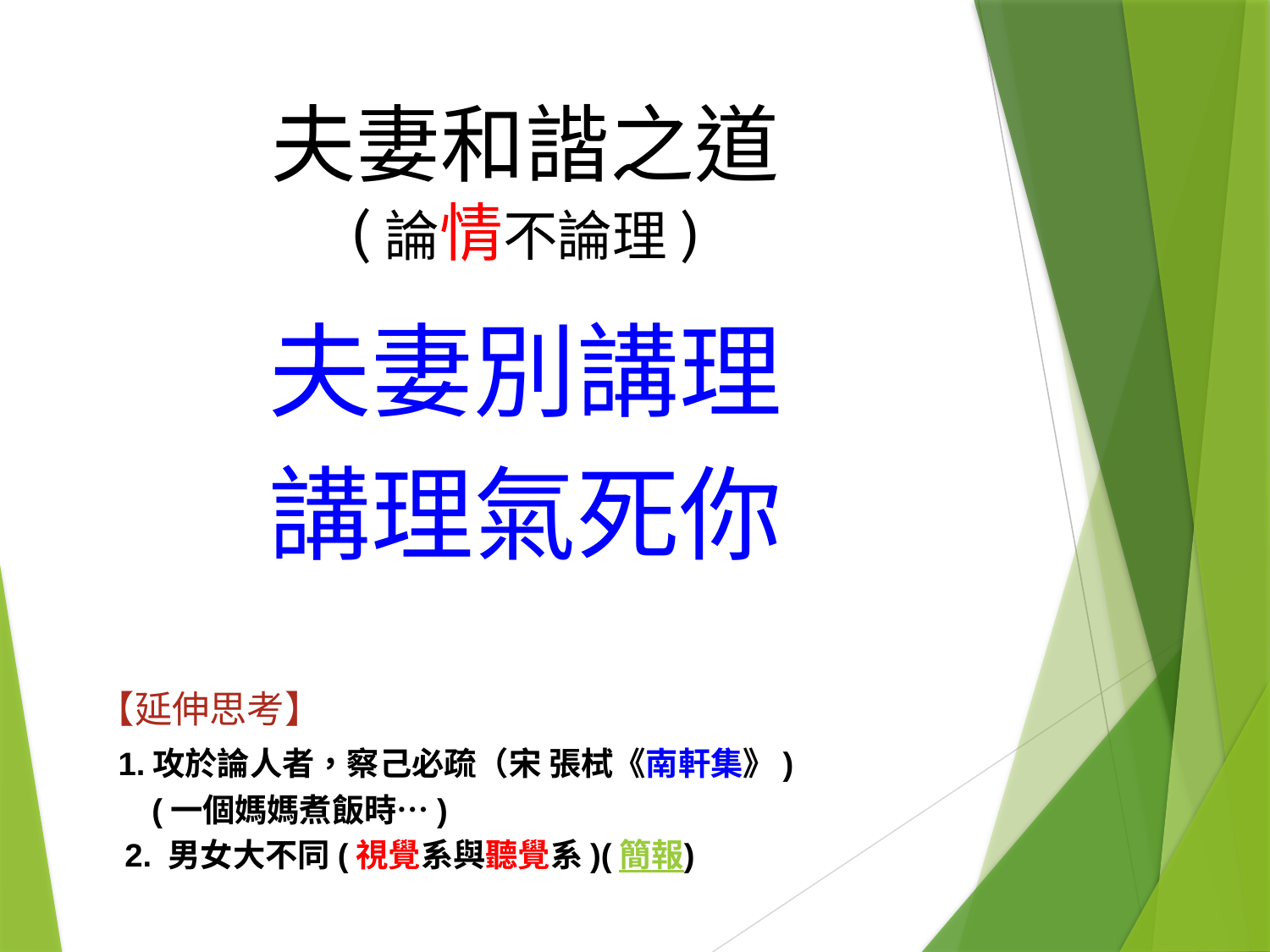

# 夫妻和諧之道 (論情不論理)
夫妻別講理
講理氣死你

【延伸思考】
  1.攻於論人者，察己必疏（宋 張栻《南軒集》)
      (一個媽媽煮飯時…)
   2. 男女大不同(視覺系與聽覺系)(簡報)